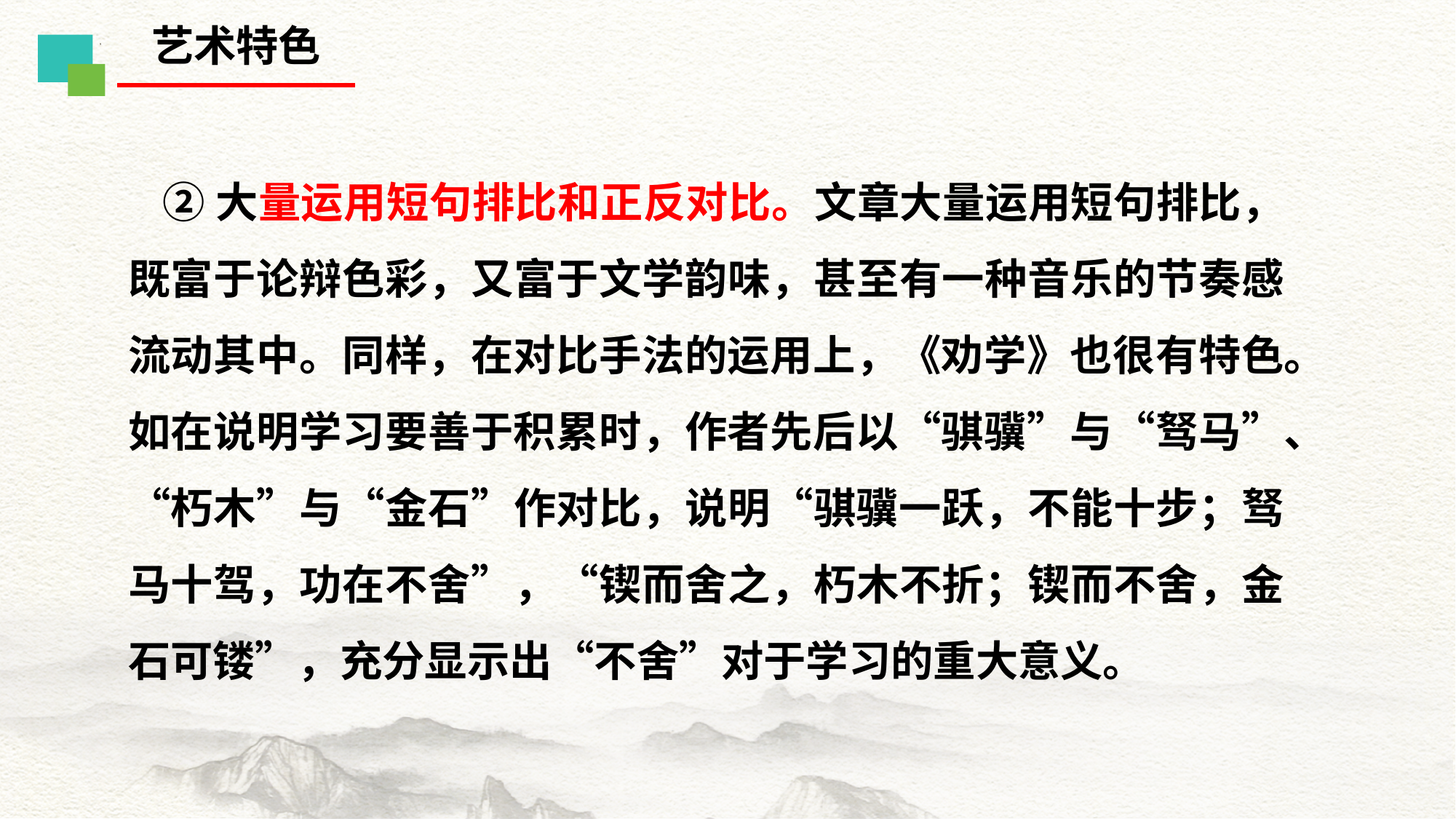

艺术特色

    ②大量运用短句排比和正反对比。文章大量运用短句排比，既富于论辩色彩，又富于文学韵味，甚至有一种音乐的节奏感流动其中。同样，在对比手法的运用上，《劝学》也很有特色。如在说明学习要善于积累时，作者先后以“骐骥”与“驽马”、“朽木”与“金石”作对比，说明“骐骥一跃，不能十步；驽马十驾，功在不舍”，“锲而舍之，朽木不折；锲而不舍，金石可镂”，充分显示出“不舍”对于学习的重大意义。